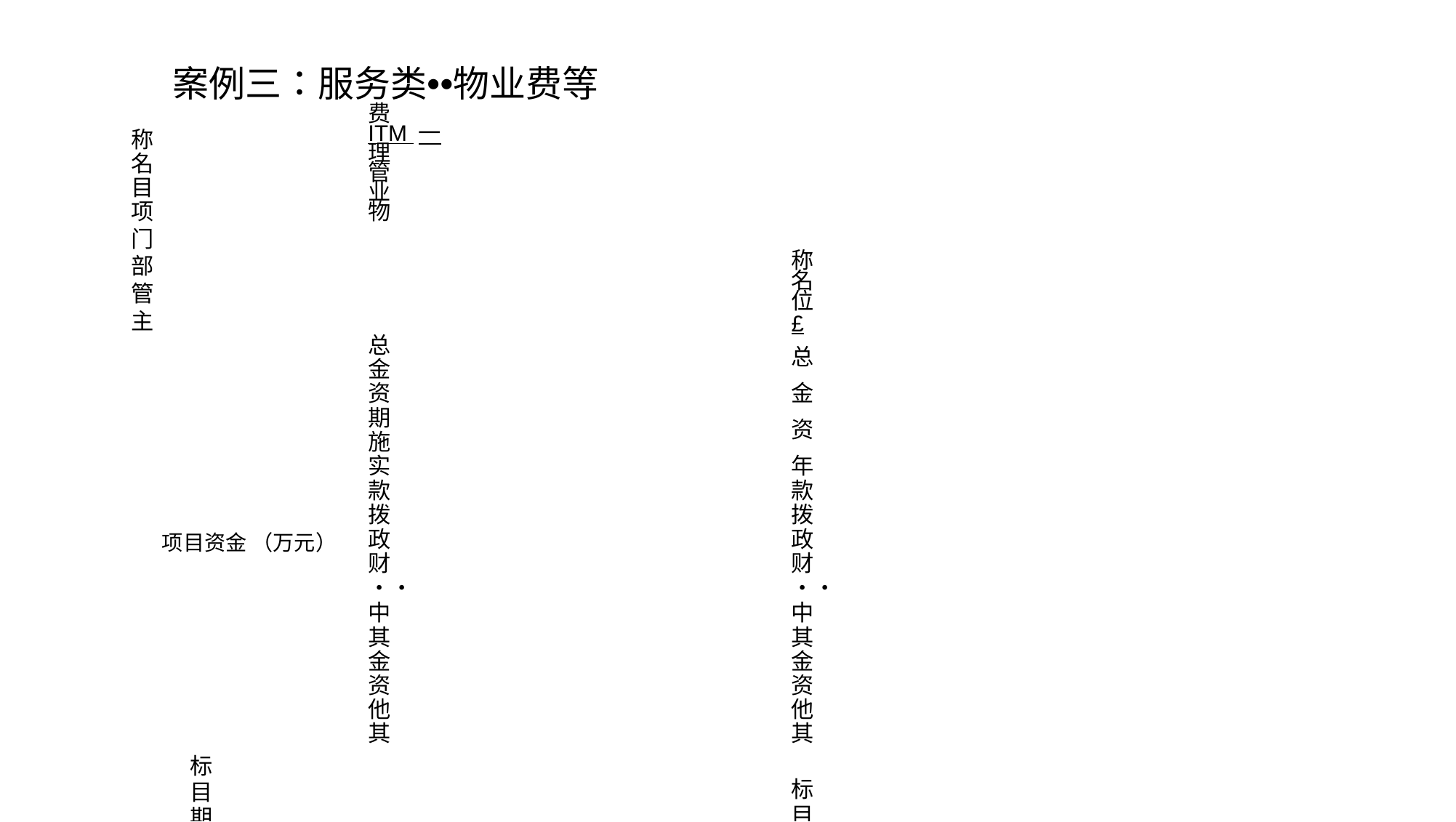

案例三：服务类••物业费等
| 称 名 目 项 |  |  | 费 ITM 一 理 管 业 物 |  |  |  |  |  |
| --- | --- | --- | --- | --- | --- | --- | --- | --- |
| 门 部 管 主 |  |  |  |  | 称 名 位 £ |  |  |  |
| 项目资金 （万元） |  |  | 总 金 资 期 施 实 |  | 总 金 资 年 |  |  |  |
|  |  |  | 款 拨 政 财 ・・ 中 其 |  | 款 拨 政 财 ・・ 中 其 |  |  |  |
|  |  |  | 金 资 他 其 |  | 金 资 他 其 |  |  |  |
| 绩效目标 | 标 目 期 施 实 |  |  |  | 标 目 度 年 |  |  |  |
|  | 的， 效升 高提 、和 学起 科改 、的 范续 规持 供过 提通 楼用。 大，位 公境秩 办环好 为公良 司办的 公证楼 业保公 物，办 .•务府 知服政 引业护 目物维 |  |  |  | 高进 、改 学的 科续 、持 范过。 规通序 供珀秩 提，好 楼境史 大环的 公公楼 办办公 为证办 司保府 公，政 业务护 物服维 .•业， 知物升 形的提 目效和 |  |  |  |
| 绩效指标 | 一级 指标 | 标 指 级 二 | 标 指 级 三 | 值 标 指 | 标 指 级 二 | 标 指 级 三 |  | 值 标 指 |
|  | 产出指标 | 标 指 量 数 | 数 人 员 人 洁 保 保 | 5A | 标 指 量 数 | 数 人 员 人 洁 保 保 |  | 5A |
|  |  |  | 积 面 洁 保 | 米 方 平 XX |  | 积 面 洁 保 |  | 米 方 平 XX |
|  |  | 标 指 量 质 | 率 持 洁 清 大 | % 8 9 歹 | 标 指 量 质 | 率 持 隹 洁 清 大 |  | % 8 9 歹 |
|  |  | 标 指 效 时 | 性 时 及 成 完 洁 保 | 完 前 点 8 上 早洁 天保 每成 | 标 指 效 时 | 性 时 及 成 完 洁 保 |  | 完 前 点 8 上 早洁 天保 每成 |
|  |  | 标 指 本 成 | 资 工 员 人 洁 保 保 | 元 万 4 1 一一 V | 标 指 本 成 | 资 工 员 人 洁 保 保 |  | 元 万 4 1 一一 V |